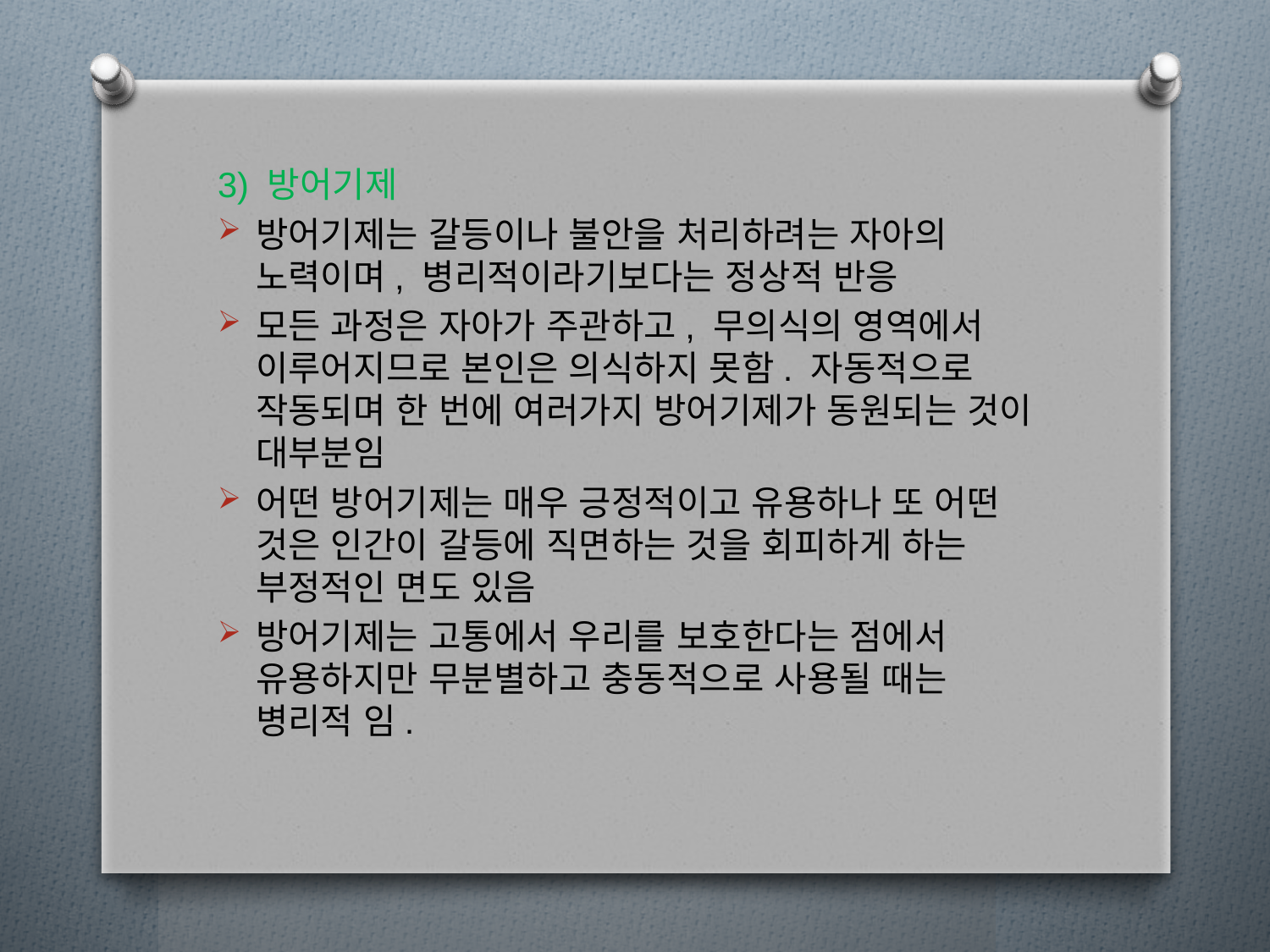

3) 방어기제
방어기제는 갈등이나 불안을 처리하려는 자아의 노력이며, 병리적이라기보다는 정상적 반응
모든 과정은 자아가 주관하고, 무의식의 영역에서 이루어지므로 본인은 의식하지 못함. 자동적으로 작동되며 한 번에 여러가지 방어기제가 동원되는 것이 대부분임
어떤 방어기제는 매우 긍정적이고 유용하나 또 어떤 것은 인간이 갈등에 직면하는 것을 회피하게 하는 부정적인 면도 있음
방어기제는 고통에서 우리를 보호한다는 점에서 유용하지만 무분별하고 충동적으로 사용될 때는 병리적 임.